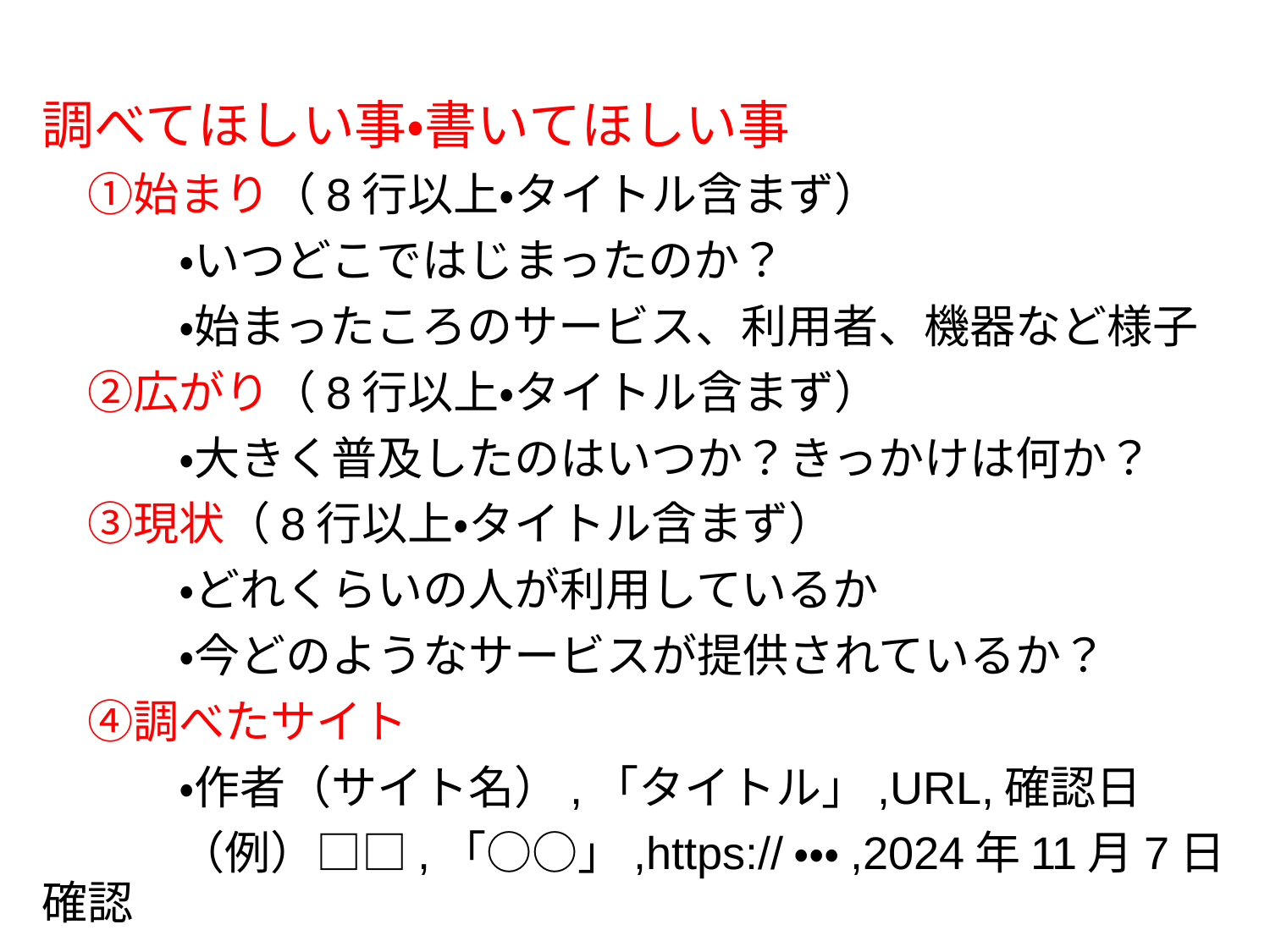

調べてほしい事・書いてほしい事
　①始まり（8行以上・タイトル含まず）
　　　・いつどこではじまったのか？
　　　・始まったころのサービス、利用者、機器など様子
　②広がり（8行以上・タイトル含まず）
　　　・大きく普及したのはいつか？きっかけは何か？
　③現状（8行以上・タイトル含まず）
　　　・どれくらいの人が利用しているか
　　　・今どのようなサービスが提供されているか？
　➃調べたサイト
　　　・作者（サイト名）,「タイトル」,URL,確認日
　　　（例）□□,「○○」,https://・・・,2024年11月7日確認